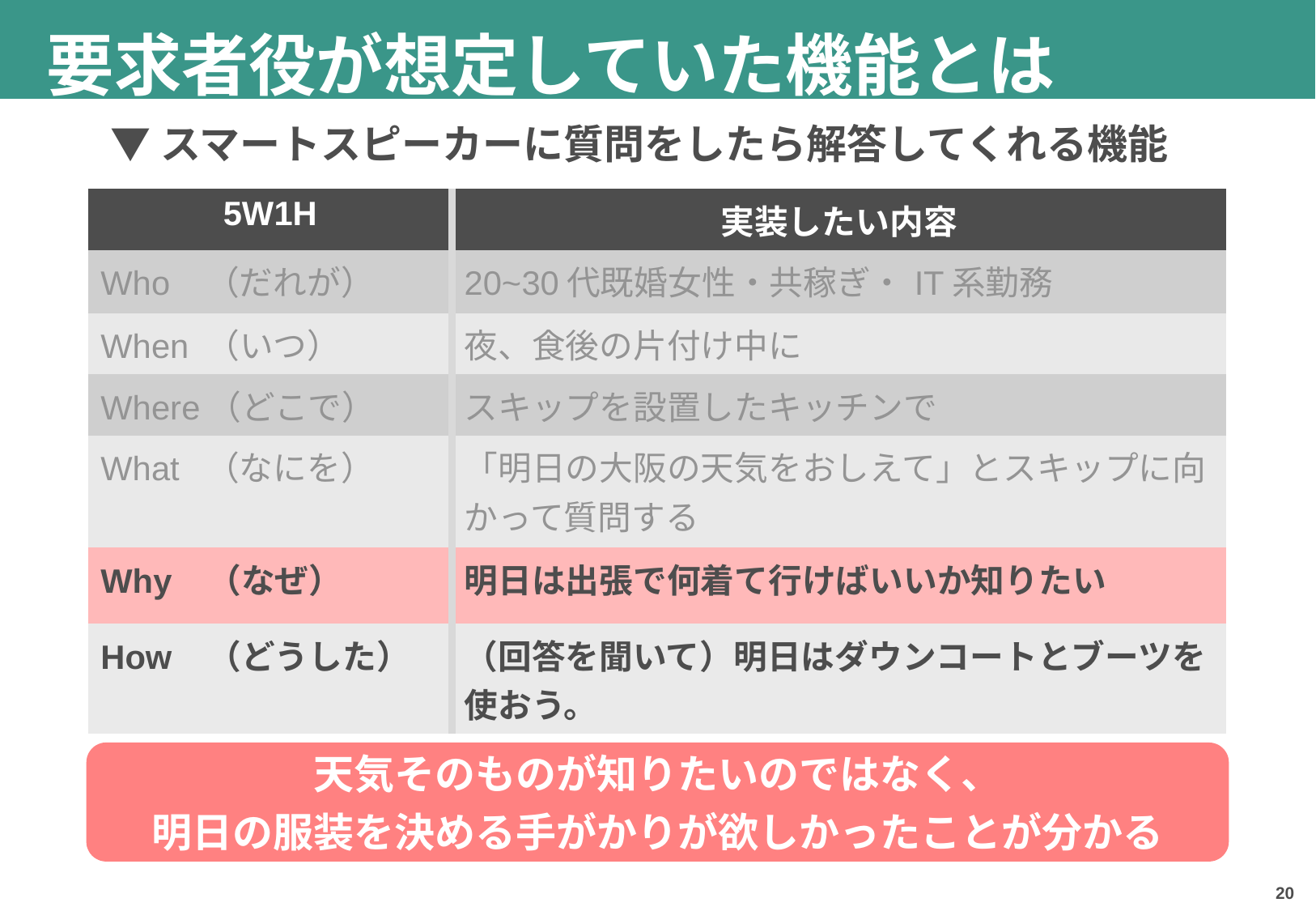

要求者役が想定していた機能とは
# 明日の気温を聞いて知りたかったことは…
▼スマートスピーカーに質問をしたら解答してくれる機能
| 5W1H | 実装したい内容 |
| --- | --- |
| Who （だれが） | 20~30代既婚女性・共稼ぎ・IT系勤務 |
| When （いつ） | 夜、食後の片付け中に |
| Where（どこで） | スキップを設置したキッチンで |
| What （なにを） | 「明日の大阪の天気をおしえて」とスキップに向かって質問する |
| Why （なぜ） | 明日は出張で何着て行けばいいか知りたい |
| How （どうした） | （回答を聞いて）明日はダウンコートとブーツを使おう。 |
天気そのものが知りたいのではなく、
明日の服装を決める手がかりが欲しかったことが分かる
20